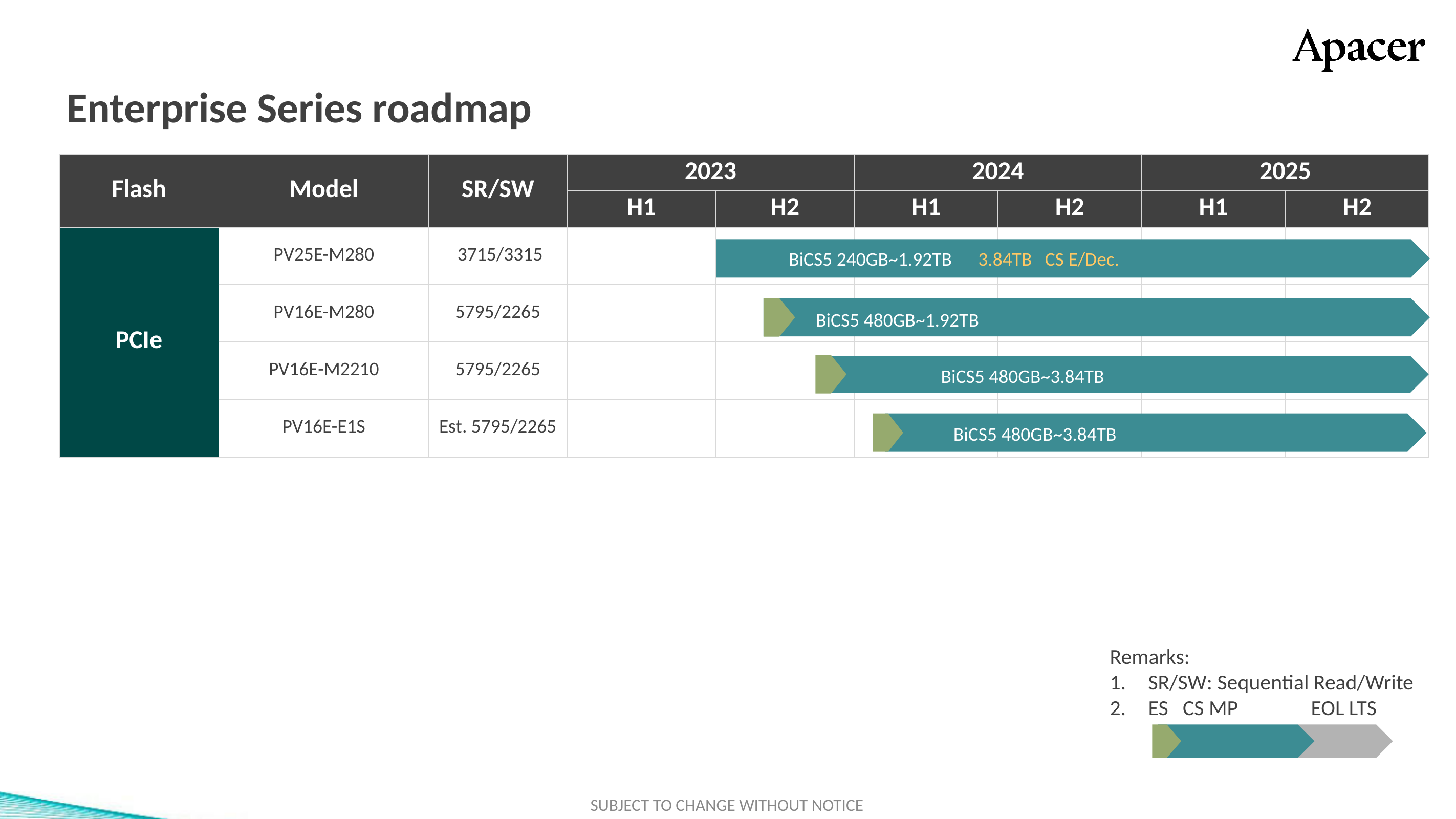

# Enterprise Series roadmap
| Flash | Model | SR/SW | 2023 |  | 2024 |  | 2025 |  |
| --- | --- | --- | --- | --- | --- | --- | --- | --- |
|  |  |  | H1 | H2 | H1 | H2 | H1 | H2 |
| PCIe | PV25E-M280 | 3715/3315 |  |  |  |  |  |  |
|  | PV16E-M280 | 5795/2265 |  |  |  |  |  |  |
|  | PV16E-M2210 | 5795/2265 |  |  |  |  |  |  |
|  | PV16E-E1S | Est. 5795/2265 |  |  |  |  |  |  |
標準色
附屬
配色
3D TLC
2D MLC
SLC-lite
SLC
類工

SLC-liteX

               BiCS5 240GB~1.92TB      3.84TB   CS E/Dec.

BiCS5 480GB~1.92TB

 BiCS5 480GB~3.84TB

     BiCS5 480GB~3.84TB
Remarks:
SR/SW: Sequential Read/Write
ES   CS MP               EOL LTS